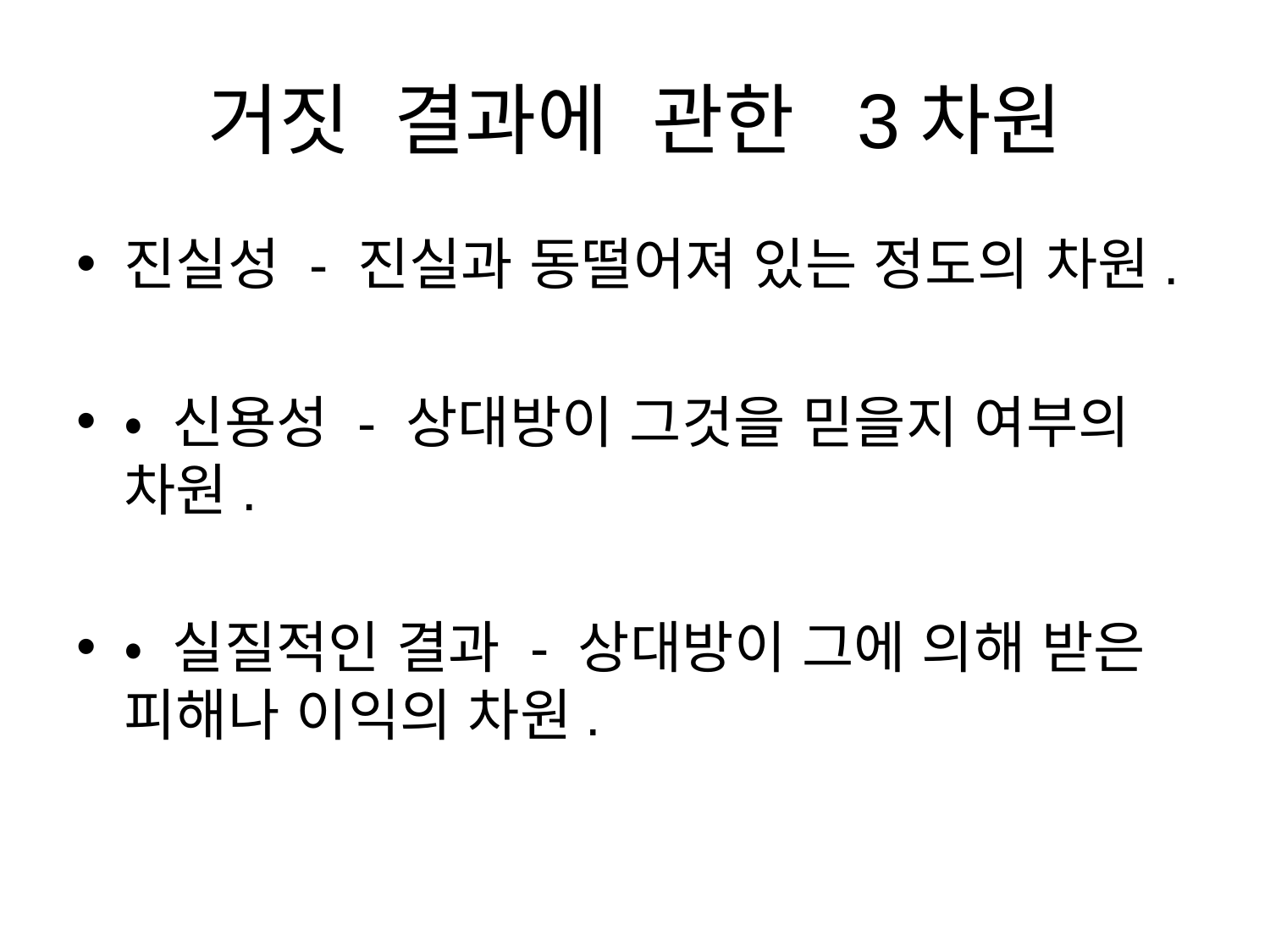

# 거짓  결과에  관한  3차원
진실성 - 진실과 동떨어져 있는 정도의 차원.

• 신용성 - 상대방이 그것을 믿을지 여부의 차원.

• 실질적인 결과 - 상대방이 그에 의해 받은 피해나 이익의 차원.